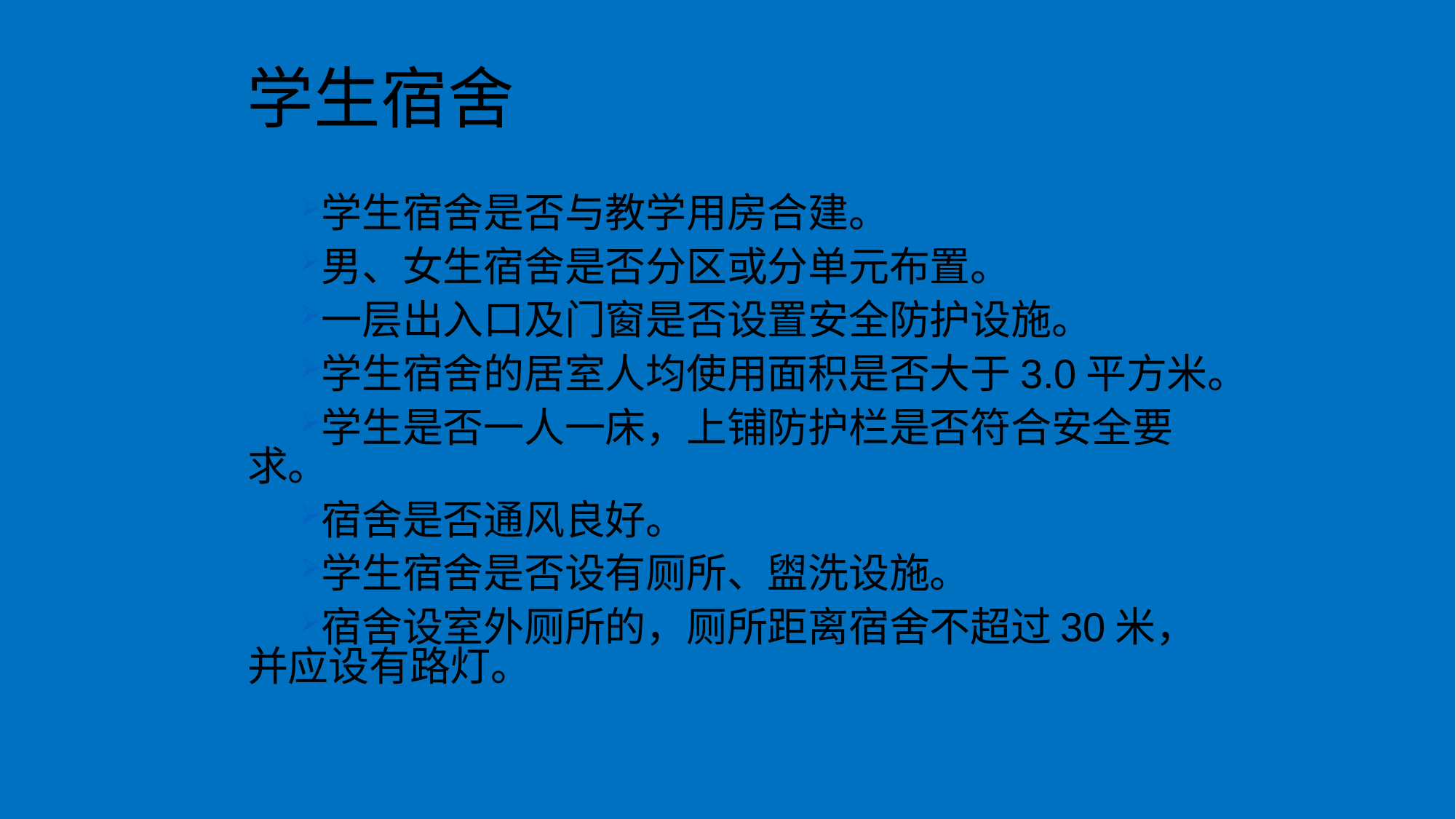

# 学生宿舍
学生宿舍是否与教学用房合建。
男、女生宿舍是否分区或分单元布置。
一层出入口及门窗是否设置安全防护设施。
学生宿舍的居室人均使用面积是否大于3.0平方米。
学生是否一人一床，上铺防护栏是否符合安全要求。
宿舍是否通风良好。
学生宿舍是否设有厕所、盥洗设施。
宿舍设室外厕所的，厕所距离宿舍不超过30米，并应设有路灯。